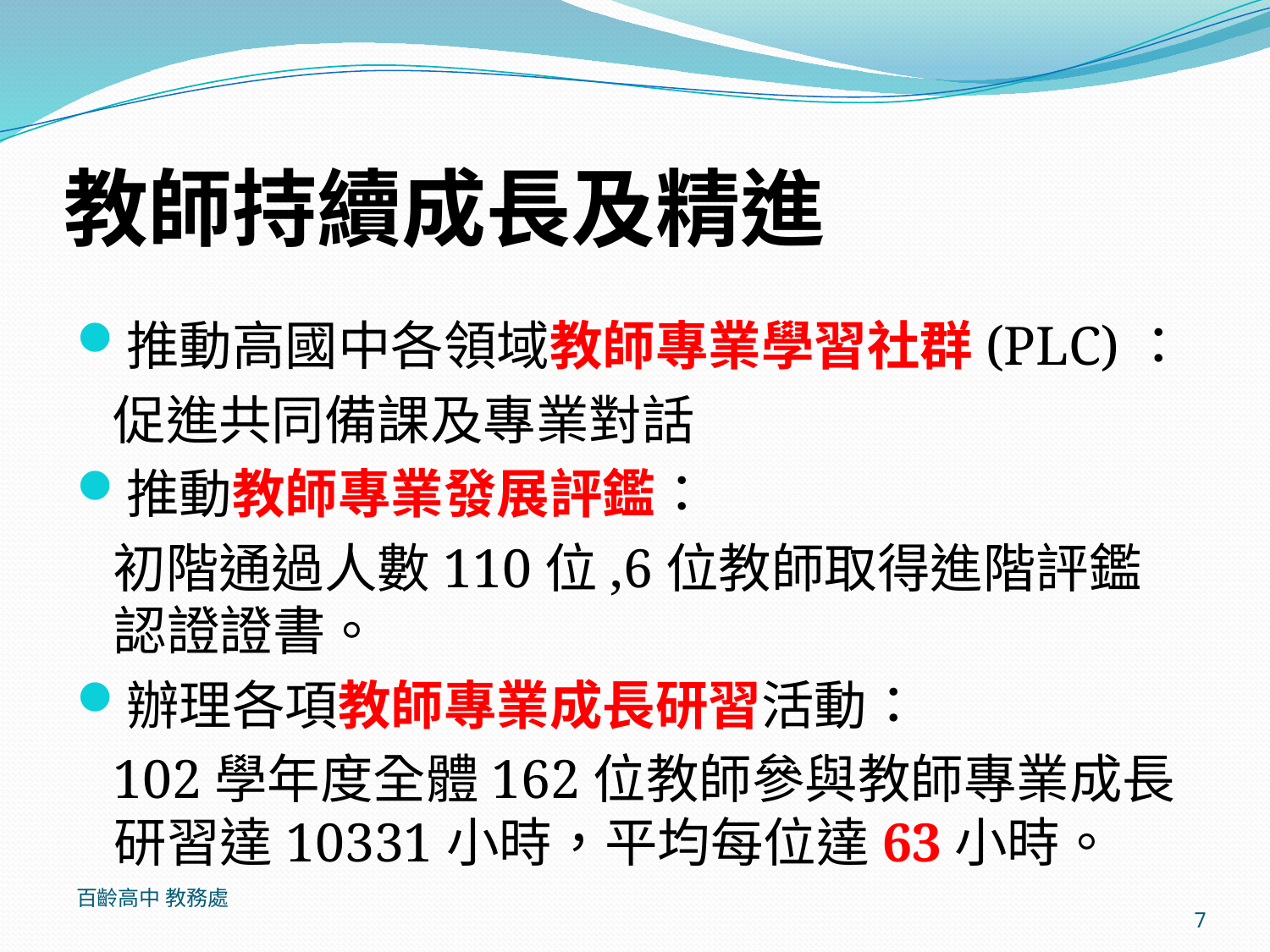

# 教師持續成長及精進
推動高國中各領域教師專業學習社群(PLC)：
促進共同備課及專業對話
推動教師專業發展評鑑：
初階通過人數110位,6位教師取得進階評鑑認證證書。
辦理各項教師專業成長研習活動：
102學年度全體162位教師參與教師專業成長研習達10331小時，平均每位達63小時。
百齡高中 教務處
7